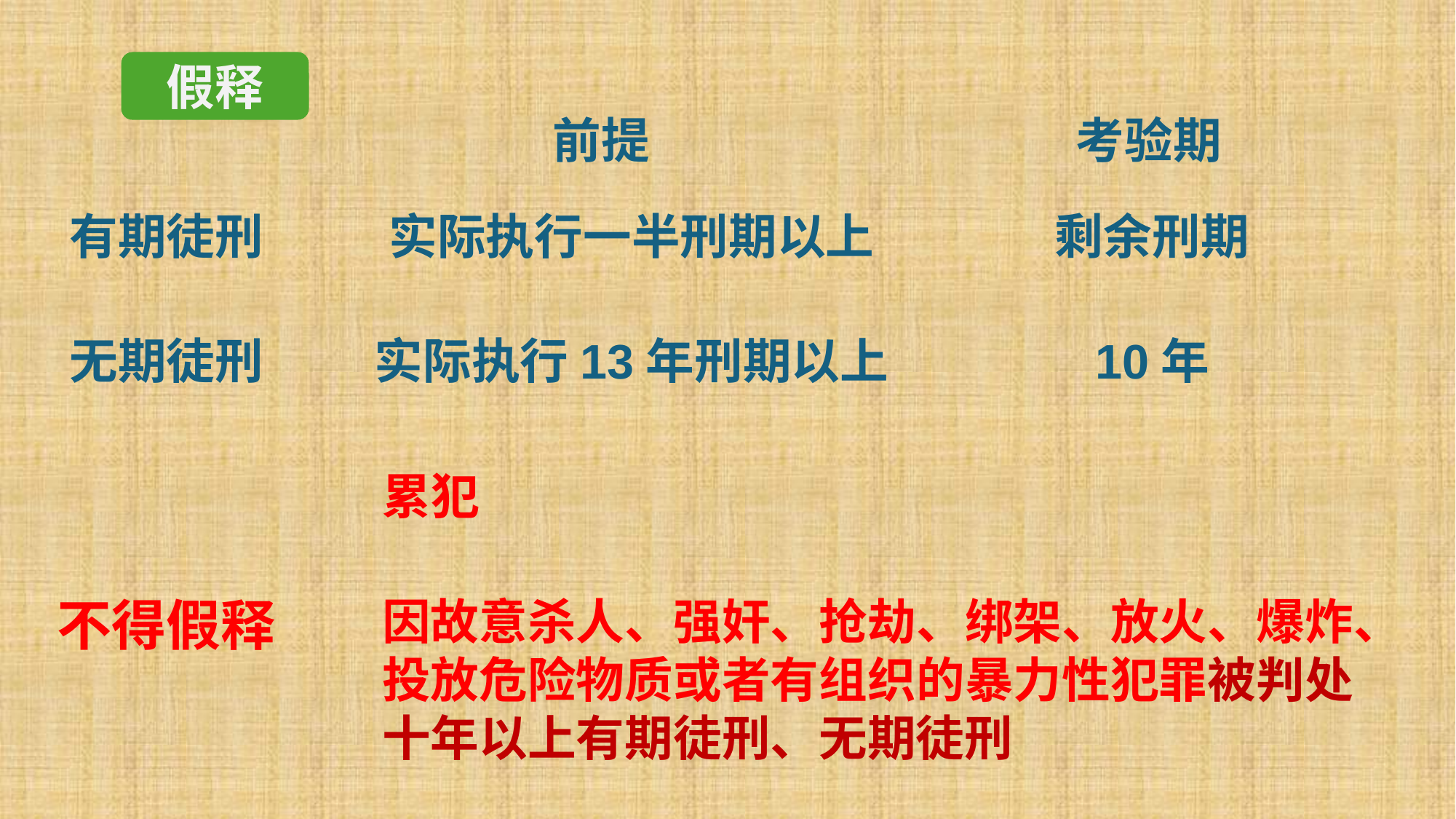

假释
前提
考验期
剩余刑期
有期徒刑
实际执行一半刑期以上
实际执行13年刑期以上
10年
无期徒刑
累犯
不得假释
因故意杀人、强奸、抢劫、绑架、放火、爆炸、投放危险物质或者有组织的暴力性犯罪被判处十年以上有期徒刑、无期徒刑